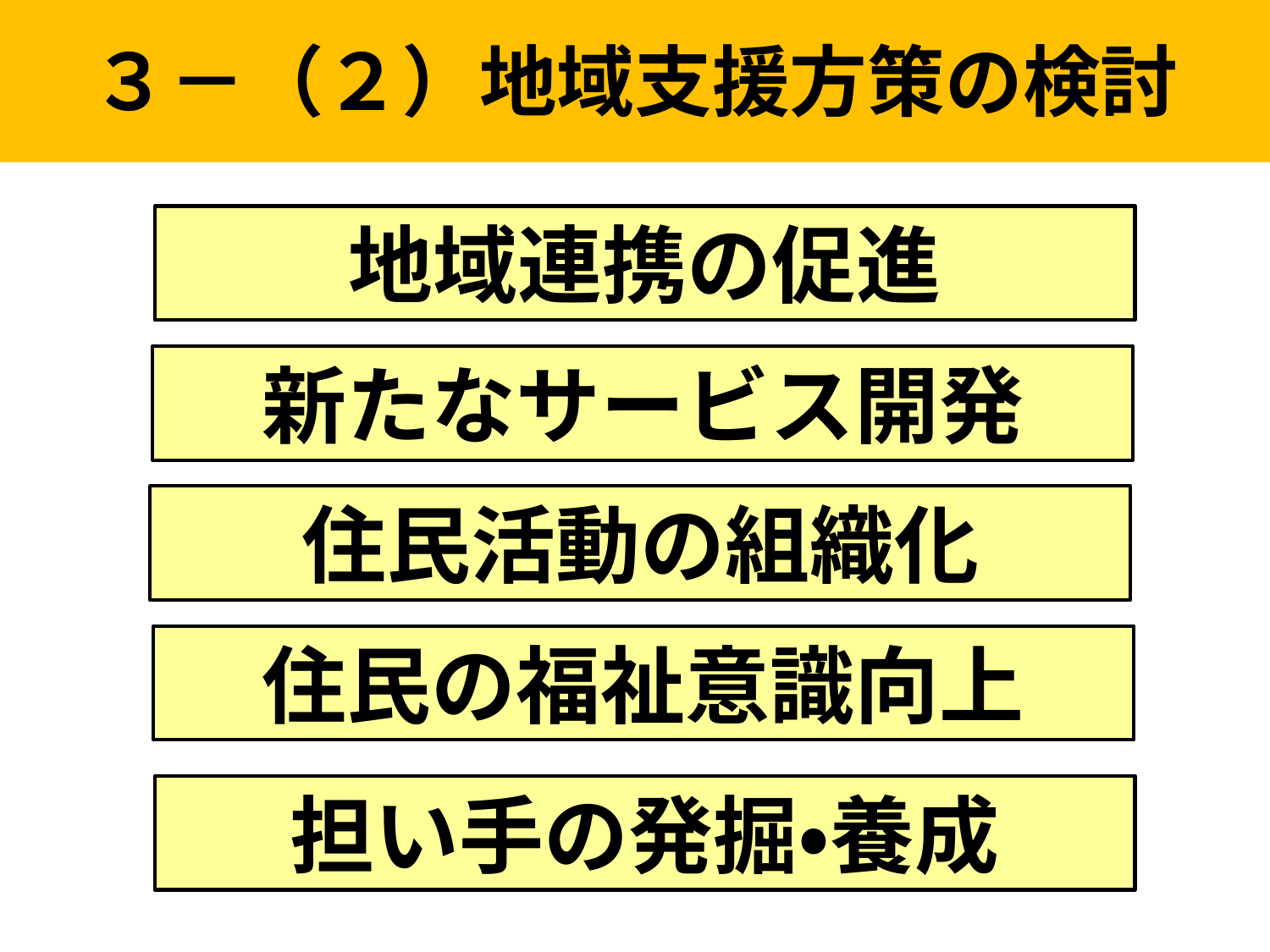

３－（２）地域支援方策の検討
地域連携の促進
新たなサービス開発
住民活動の組織化
住民の福祉意識向上
担い手の発掘・養成